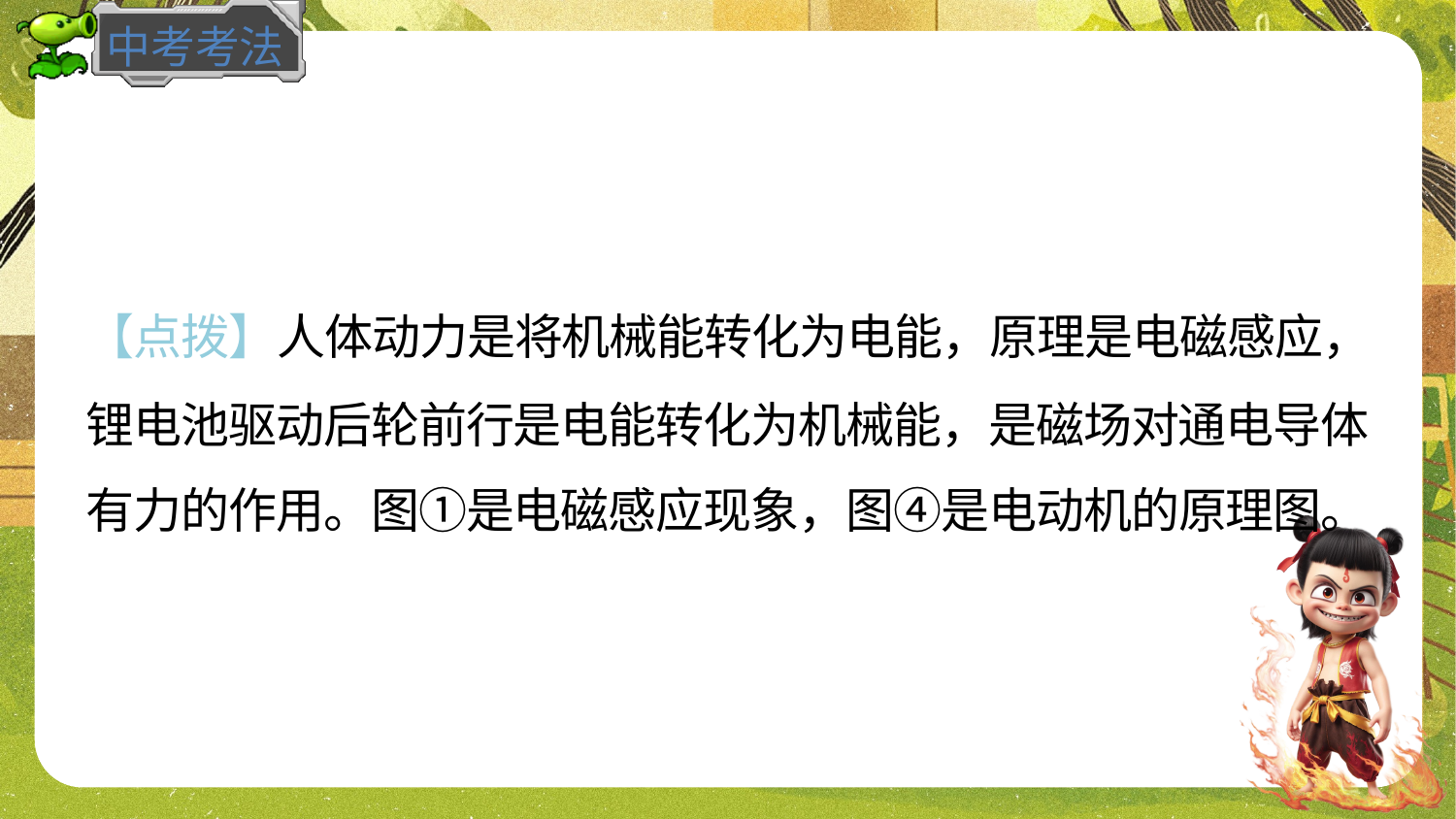

【点拨】人体动力是将机械能转化为电能，原理是电磁感应，
锂电池驱动后轮前行是电能转化为机械能，是磁场对通电导体
有力的作用。图①是电磁感应现象，图④是电动机的原理图。